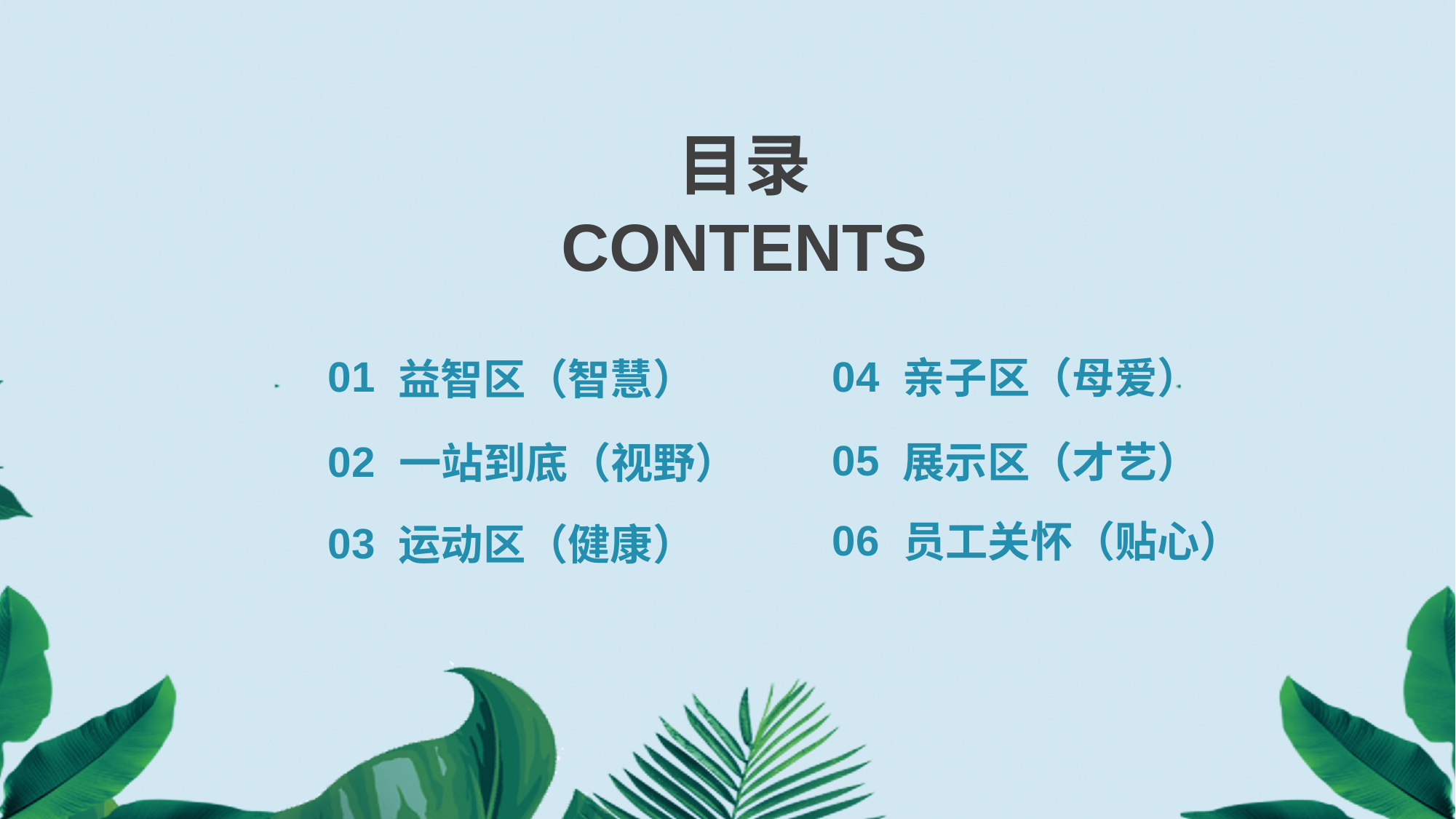

目录
CONTENTS
01
益智区（智慧）
04
亲子区（母爱）
05
展示区（才艺）
02
一站到底（视野）
06
员工关怀（贴心）
03
运动区（健康）